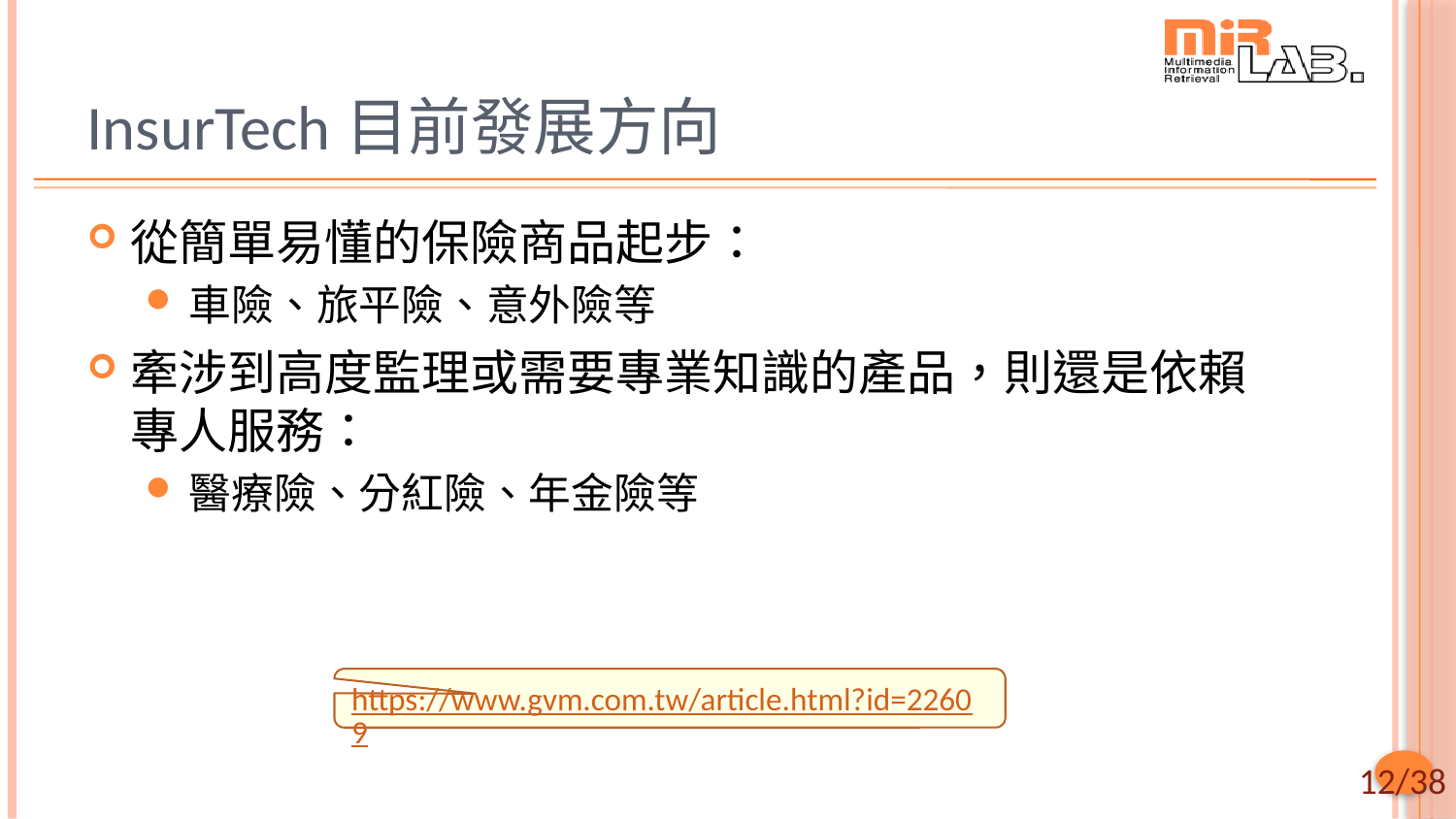

# InsurTech目前發展方向
從簡單易懂的保險商品起步：
車險、旅平險、意外險等
牽涉到高度監理或需要專業知識的產品，則還是依賴專人服務：
醫療險、分紅險、年金險等

https://www.gvm.com.tw/article.html?id=22609